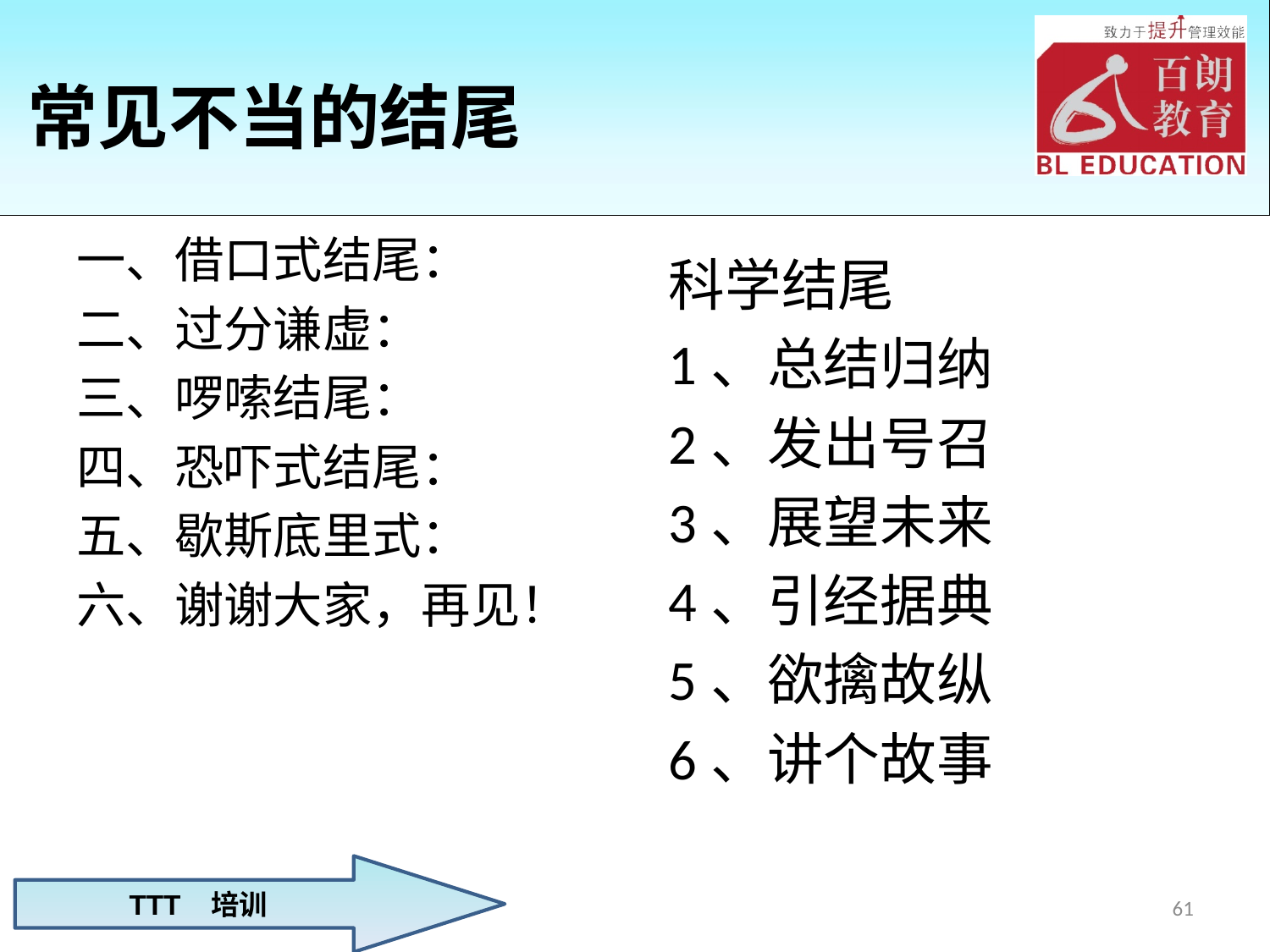

# 常见不当的结尾
一、借口式结尾：
二、过分谦虚：
三、啰嗦结尾：
四、恐吓式结尾：
五、歇斯底里式：
六、谢谢大家，再见！

科学结尾
1、总结归纳
2、发出号召
3、展望未来
4、引经据典
5、欲擒故纵
6、讲个故事
61